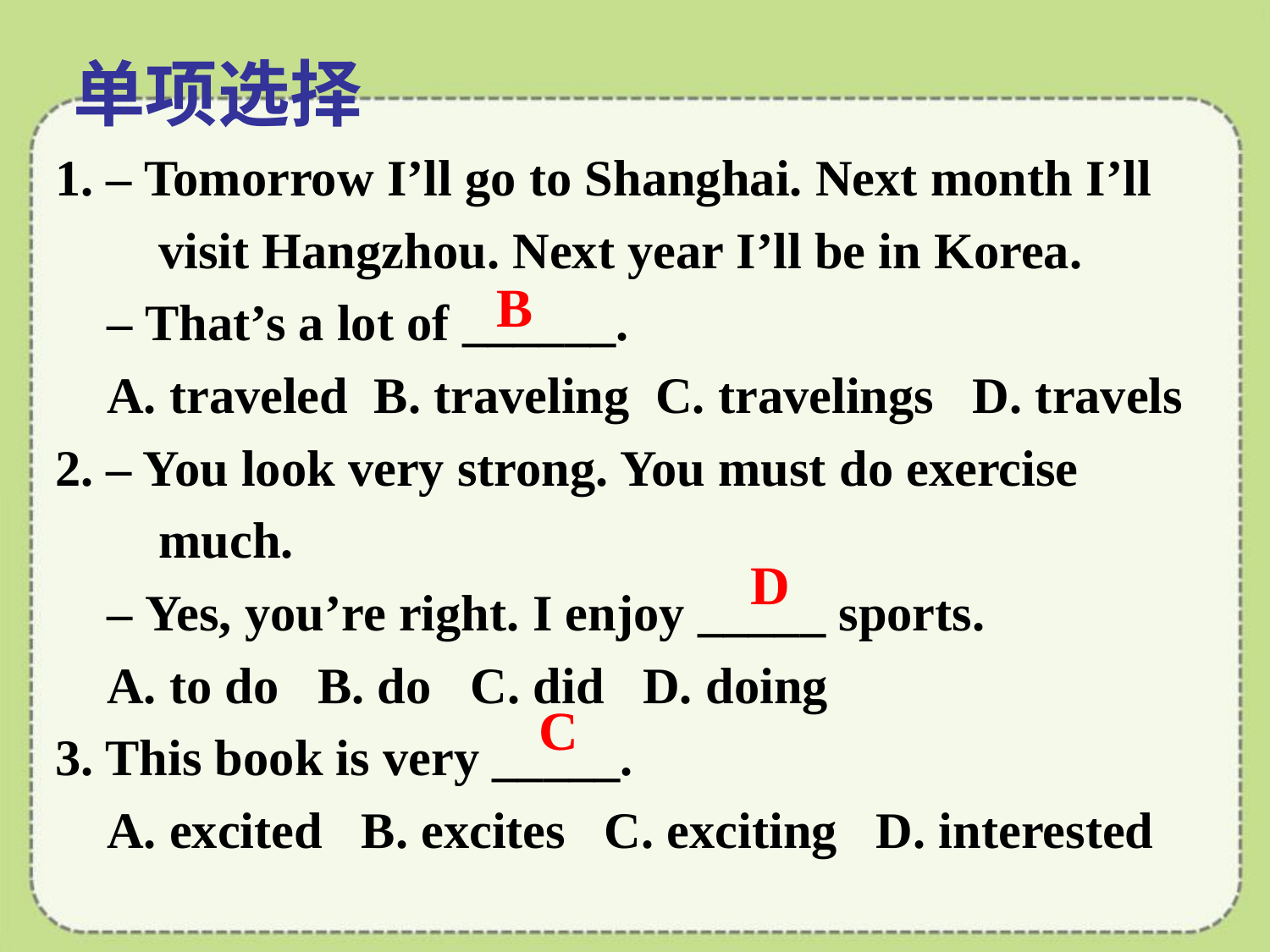

单项选择
1. – Tomorrow I’ll go to Shanghai. Next month I’ll
        visit Hangzhou. Next year I’ll be in Korea.
    – That’s a lot of ______.
    A. traveled  B. traveling  C. travelings   D. travels
2. – You look very strong. You must do exercise
        much.
    – Yes, you’re right. I enjoy _____ sports.
    A. to do   B. do   C. did   D. doing
3. This book is very _____.
    A. excited   B. excites   C. exciting   D. interested
B
D
C